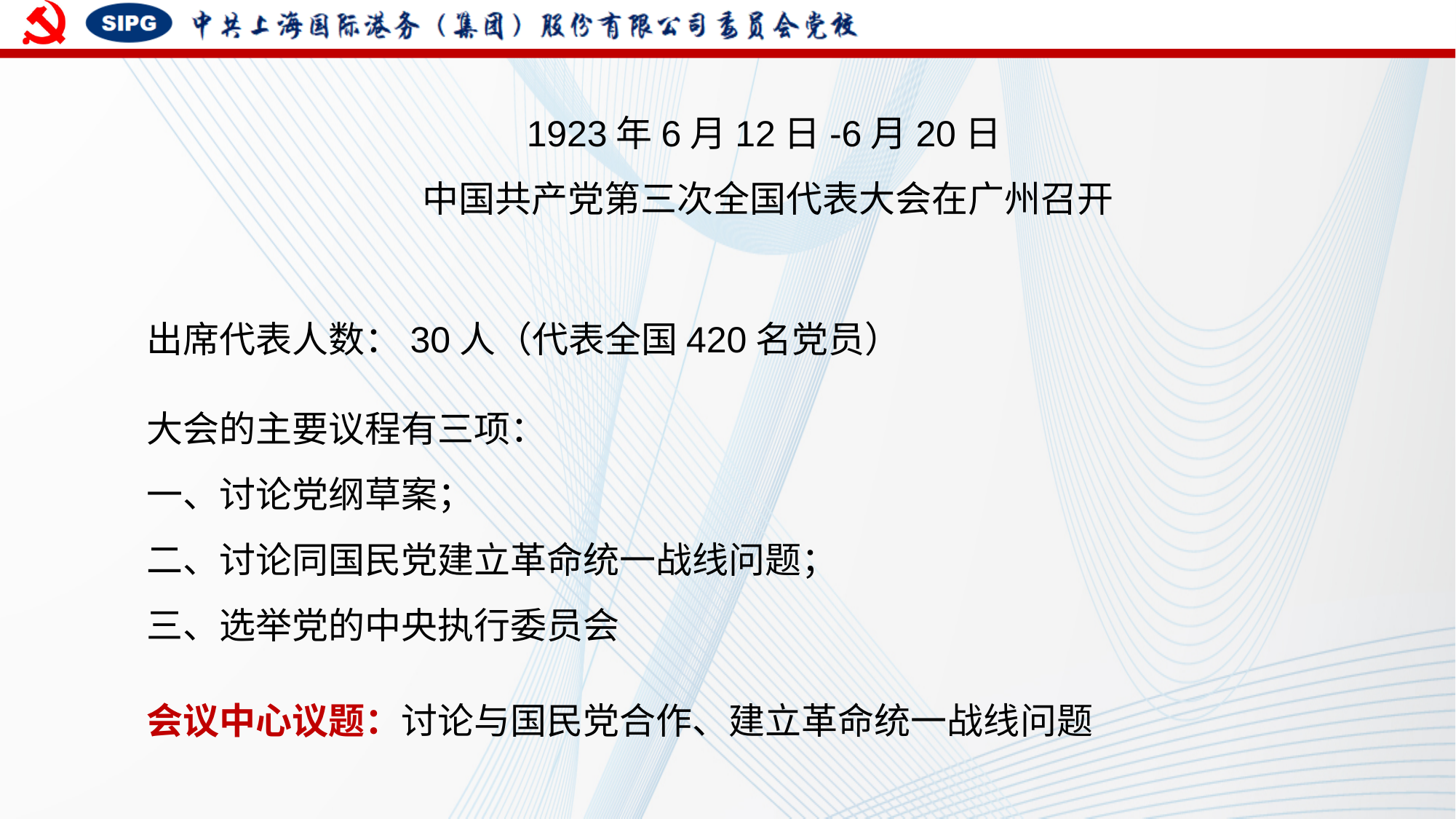

1923年6月12日-6月20日
中国共产党第三次全国代表大会在广州召开

出席代表人数：30人（代表全国420名党员）

大会的主要议程有三项：
一、讨论党纲草案；
二、讨论同国民党建立革命统一战线问题；
三、选举党的中央执行委员会
会议中心议题：讨论与国民党合作、建立革命统一战线问题